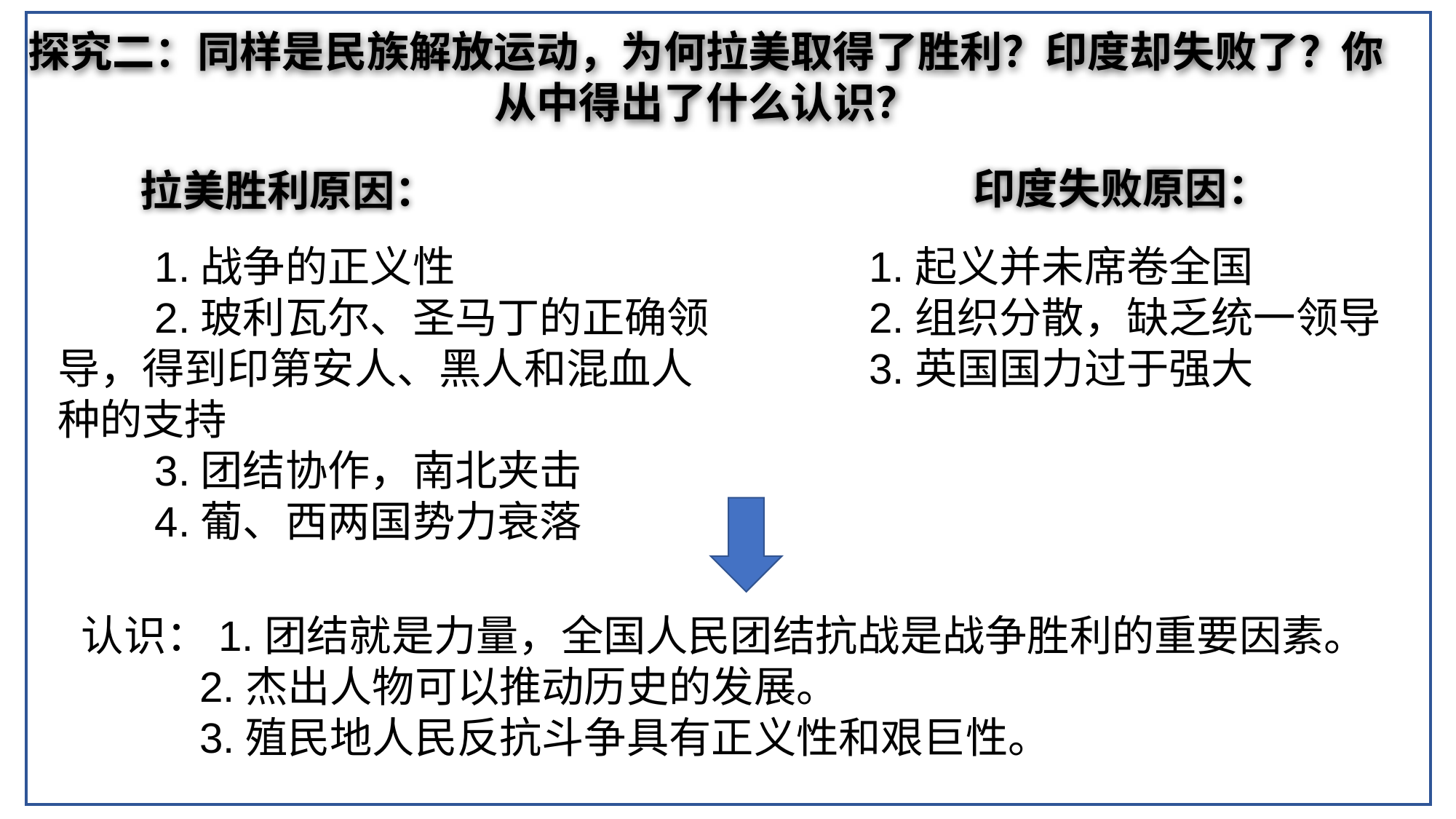

探究二：同样是民族解放运动，为何拉美取得了胜利？印度却失败了？你从中得出了什么认识？
印度失败原因：
拉美胜利原因：
1.战争的正义性
2.玻利瓦尔、圣马丁的正确领导，得到印第安人、黑人和混血人种的支持
3.团结协作，南北夹击
4.葡、西两国势力衰落

1.起义并未席卷全国
2.组织分散，缺乏统一领导
3.英国国力过于强大

认识：1.团结就是力量，全国人民团结抗战是战争胜利的重要因素。
          2.杰出人物可以推动历史的发展。
          3.殖民地人民反抗斗争具有正义性和艰巨性。